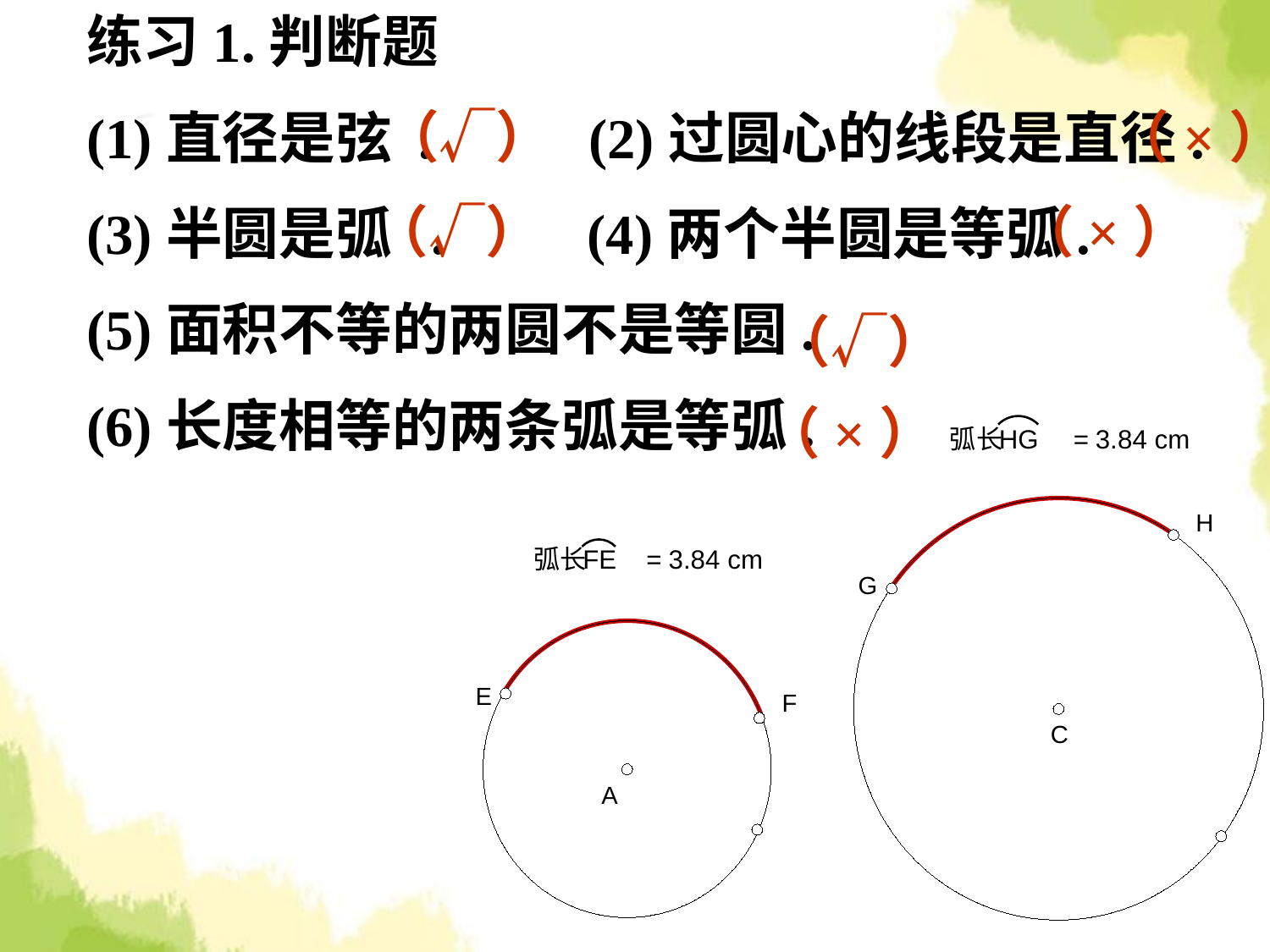

练习1.判断题
(1)直径是弦 .           (2)过圆心的线段是直径.
(3)半圆是弧  .          (4)两个半圆是等弧.
(5)面积不等的两圆不是等圆.
(6)长度相等的两条弧是等弧.
（√）
（×）
（√）
（×）
（√）
（×）

弧长
HG
 =
3.84 cm

H

弧长
FE
 =
3.84 cm
G

E

F

C

A